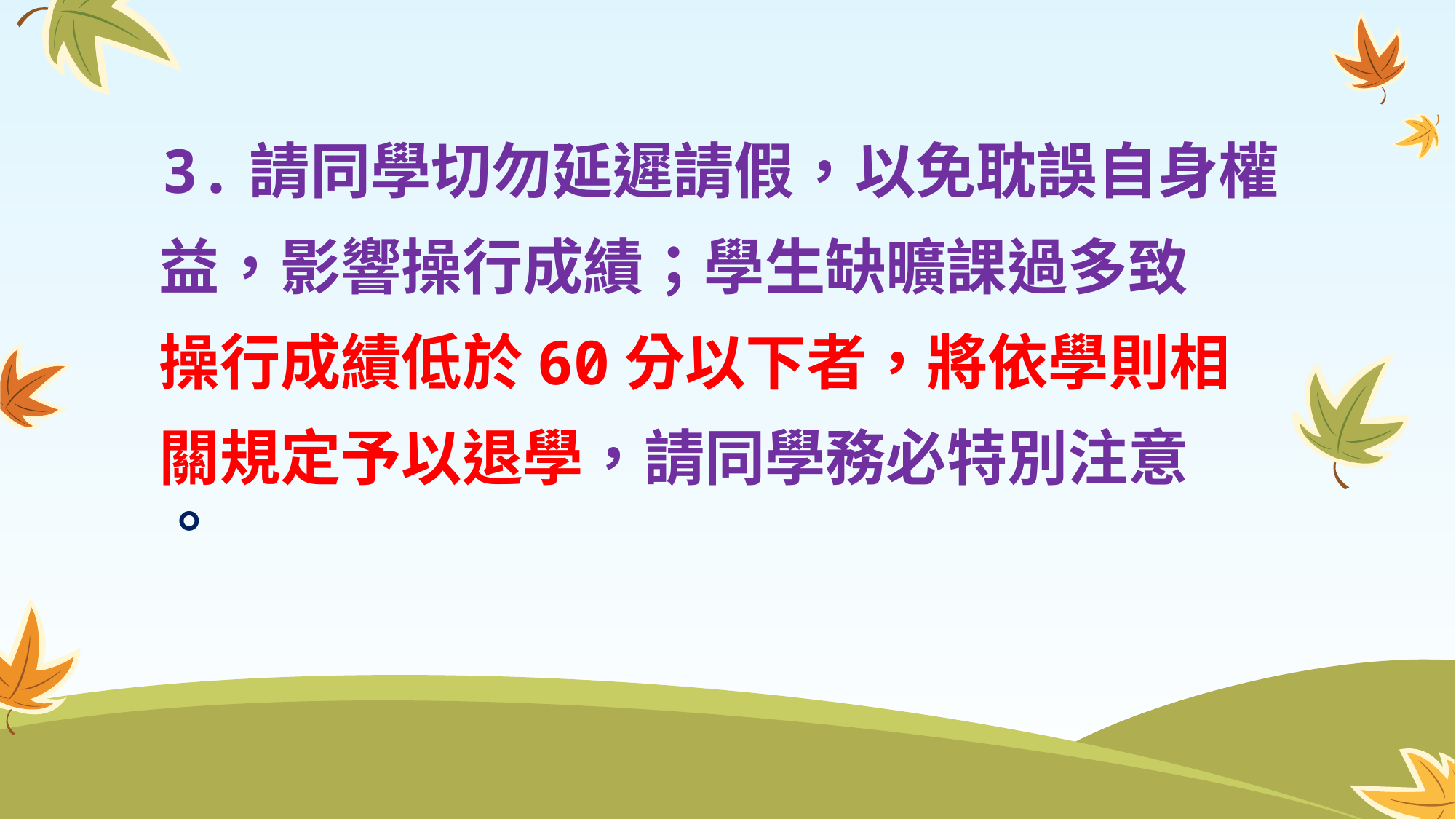

3.請同學切勿延遲請假，以免耽誤自身權

    益，影響操行成績；學生缺曠課過多致

    操行成績低於60分以下者，將依學則相

    關規定予以退學，請同學務必特別注意

    。